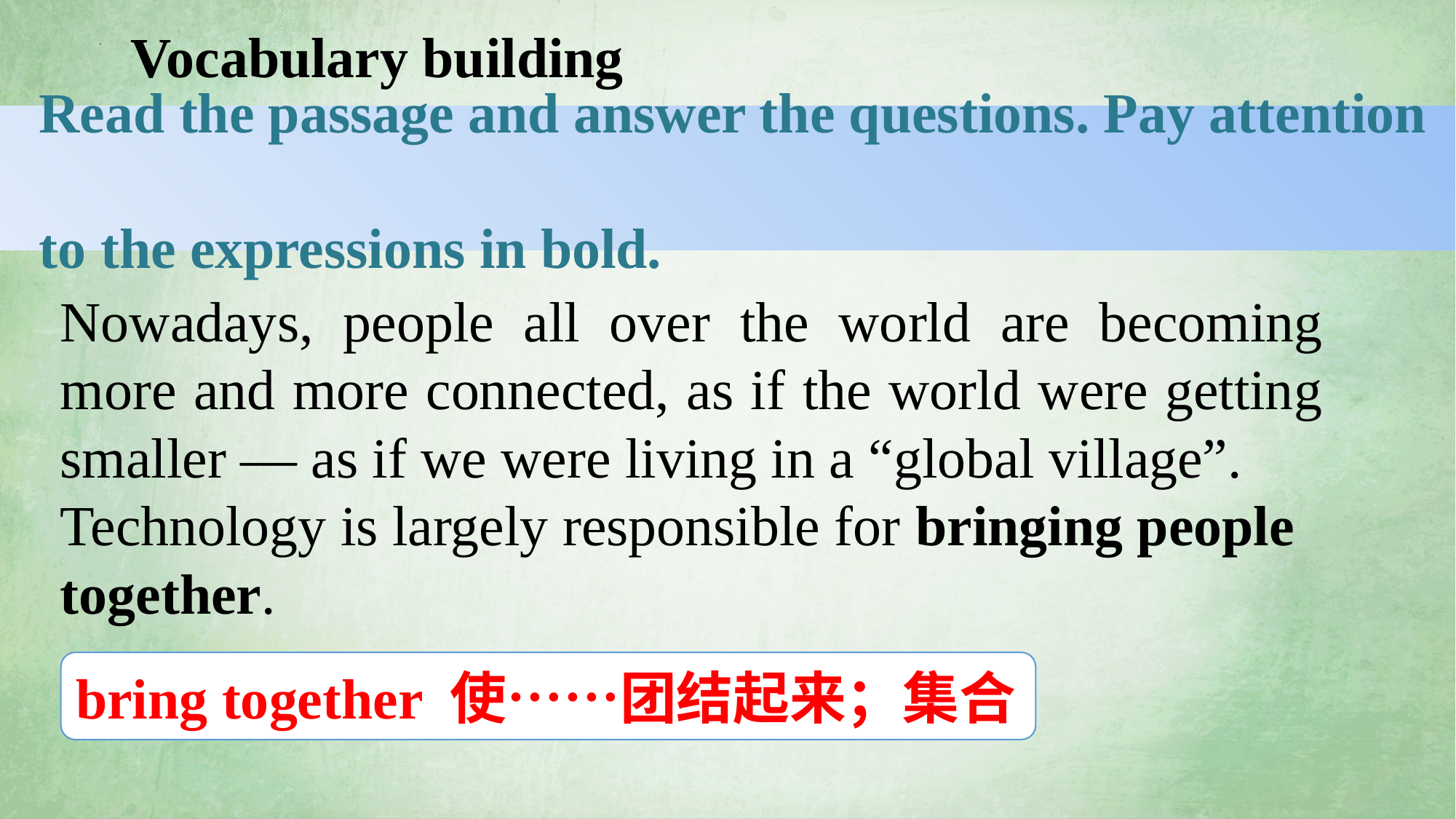

Vocabulary building
  Read the passage and answer the questions. Pay attention
  to the expressions in bold.
Nowadays, people all over the world are becoming more and more connected, as if the world were getting smaller — as if we were living in a “global village”.
Technology is largely responsible for bringing people together.
bring together 使……团结起来；集合